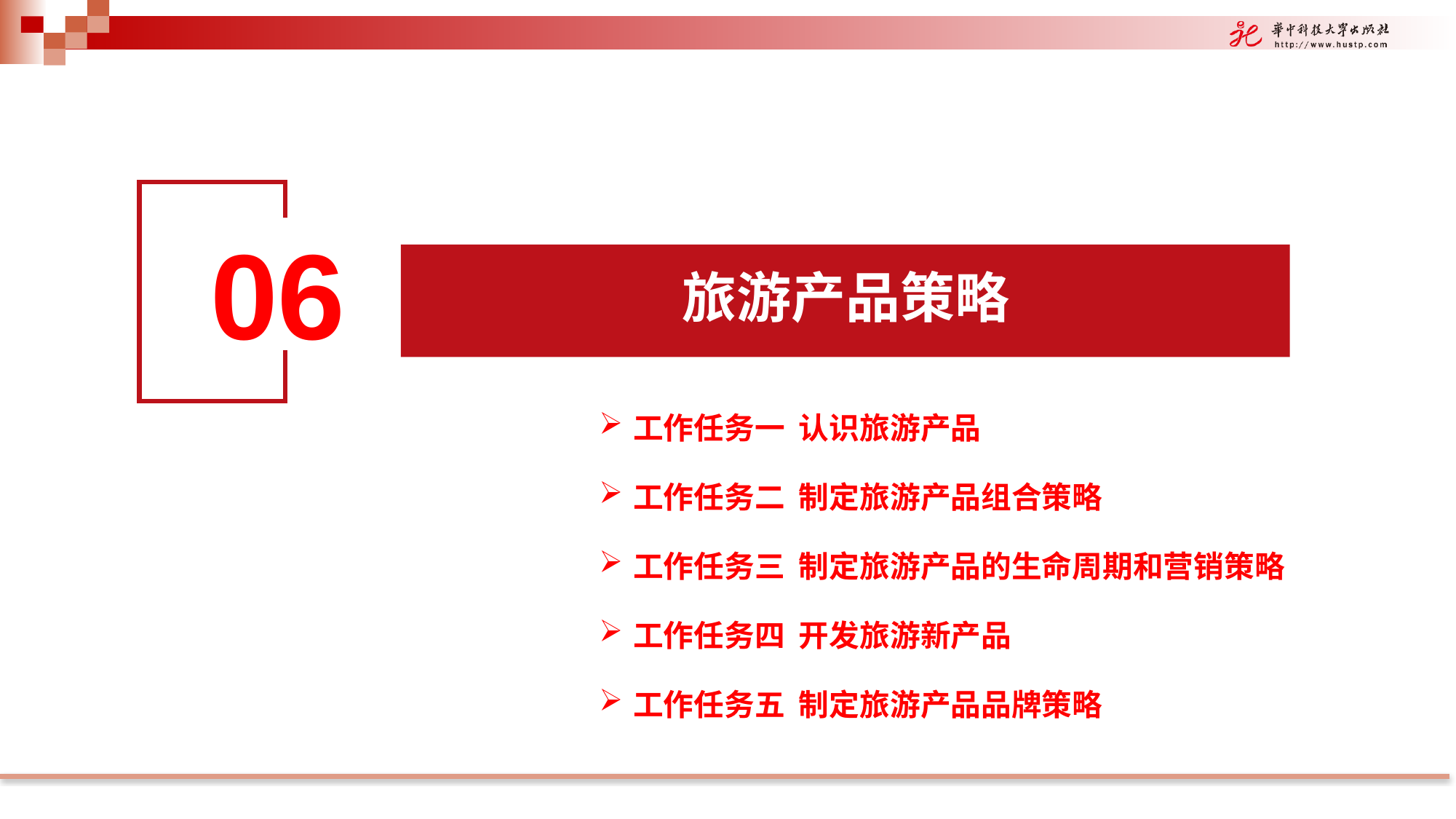

06

旅游产品策略

工作任务一  认识旅游产品
工作任务二  制定旅游产品组合策略
工作任务三  制定旅游产品的生命周期和营销策略
工作任务四  开发旅游新产品
工作任务五  制定旅游产品品牌策略